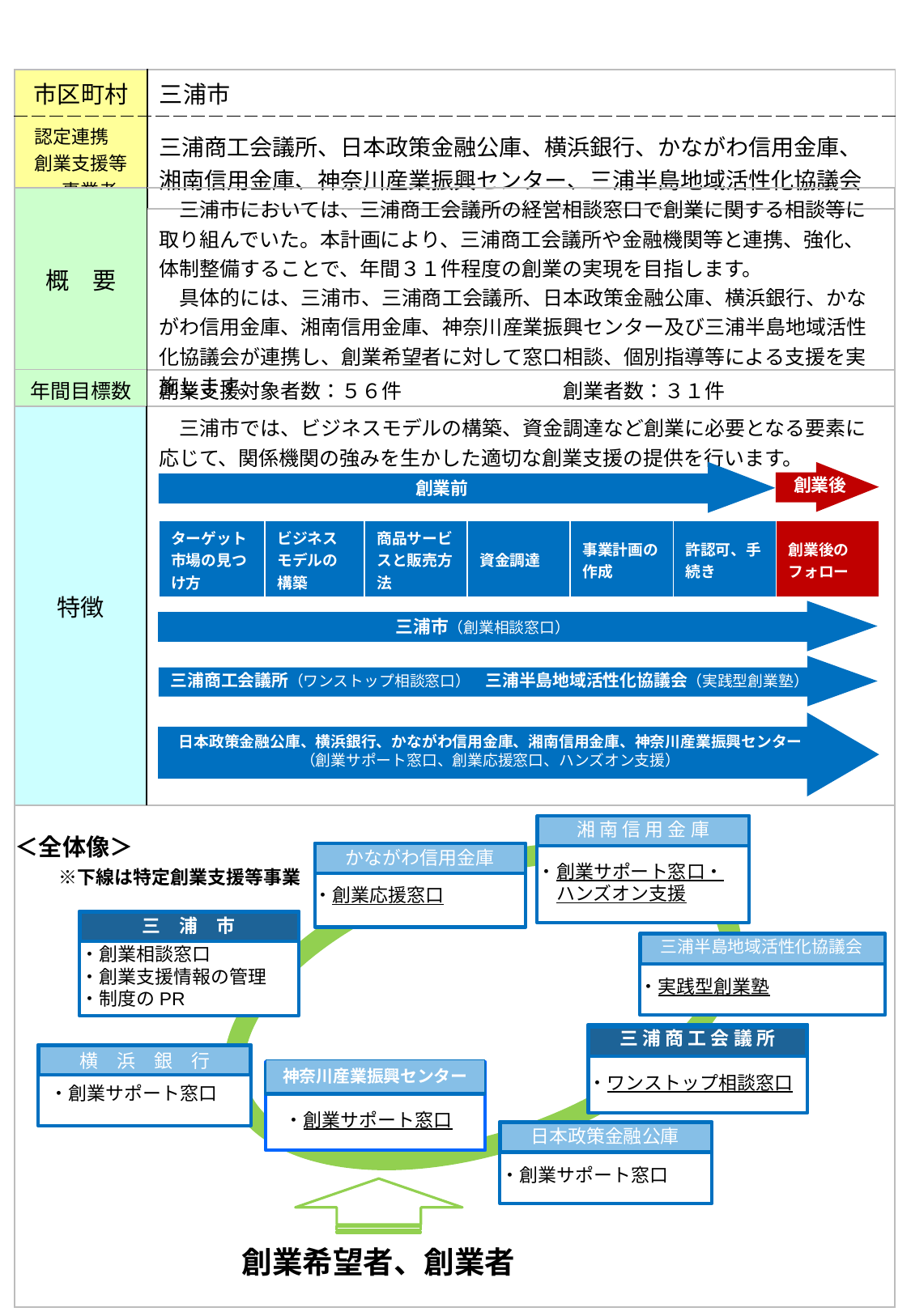

| 市区町村 | 三浦市 |
| --- | --- |
| 認定連携　創業支援等　事業者 | 三浦商工会議所、日本政策金融公庫、横浜銀行、かながわ信用金庫、湘南信用金庫、神奈川産業振興センター、三浦半島地域活性化協議会 |
| 概　要 | 三浦市においては、三浦商工会議所の経営相談窓口で創業に関する相談等に取り組んでいた。本計画により、三浦商工会議所や金融機関等と連携、強化、体制整備することで、年間３１件程度の創業の実現を目指します。 　具体的には、三浦市、三浦商工会議所、日本政策金融公庫、横浜銀行、かながわ信用金庫、湘南信用金庫、神奈川産業振興センター及び三浦半島地域活性化協議会が連携し、創業希望者に対して窓口相談、個別指導等による支援を実施します。 |
| --- | --- |
| 年間目標数 | 創業支援対象者数：５６件　　　　　　　　創業者数：３１件 |
| --- | --- |
| 特徴 | 三浦市では、ビジネスモデルの構築、資金調達など創業に必要となる要素に応じて、関係機関の強みを生かした適切な創業支援の提供を行います。 |
| --- | --- |

創業前

創業後
| ターゲット市場の見つけ方 | ビジネスモデルの構築 | 商品サービスと販売方法 | 資金調達 | 事業計画の作成 | 許認可、手続き | 創業後のフォロー |
| --- | --- | --- | --- | --- | --- | --- |
|  |  |  |  |  |  |  |

三浦市（創業相談窓口）

三浦商工会議所（ワンストップ相談窓口）　三浦半島地域活性化協議会（実践型創業塾）

日本政策金融公庫、横浜銀行、かながわ信用金庫、湘南信用金庫、神奈川産業振興センター
（創業サポート窓口、創業応援窓口、ハンズオン支援）

|  |
| --- |
湘 南 信 用 金 庫

・創業サポート窓口・
　ハンズオン支援

    ＜全体像＞
　　　※下線は特定創業支援等事業
かながわ信用金庫

・創業応援窓口

三　浦　市

・創業相談窓口
・創業支援情報の管理
・制度のPR
三浦半島地域活性化協議会

・実践型創業塾

三 浦 商 工 会 議 所

・ワンストップ相談窓口

横　浜　銀　行

神奈川産業振興センター

　・創業サポート窓口

・創業サポート窓口

日本政策金融公庫

・創業サポート窓口

創業希望者、創業者